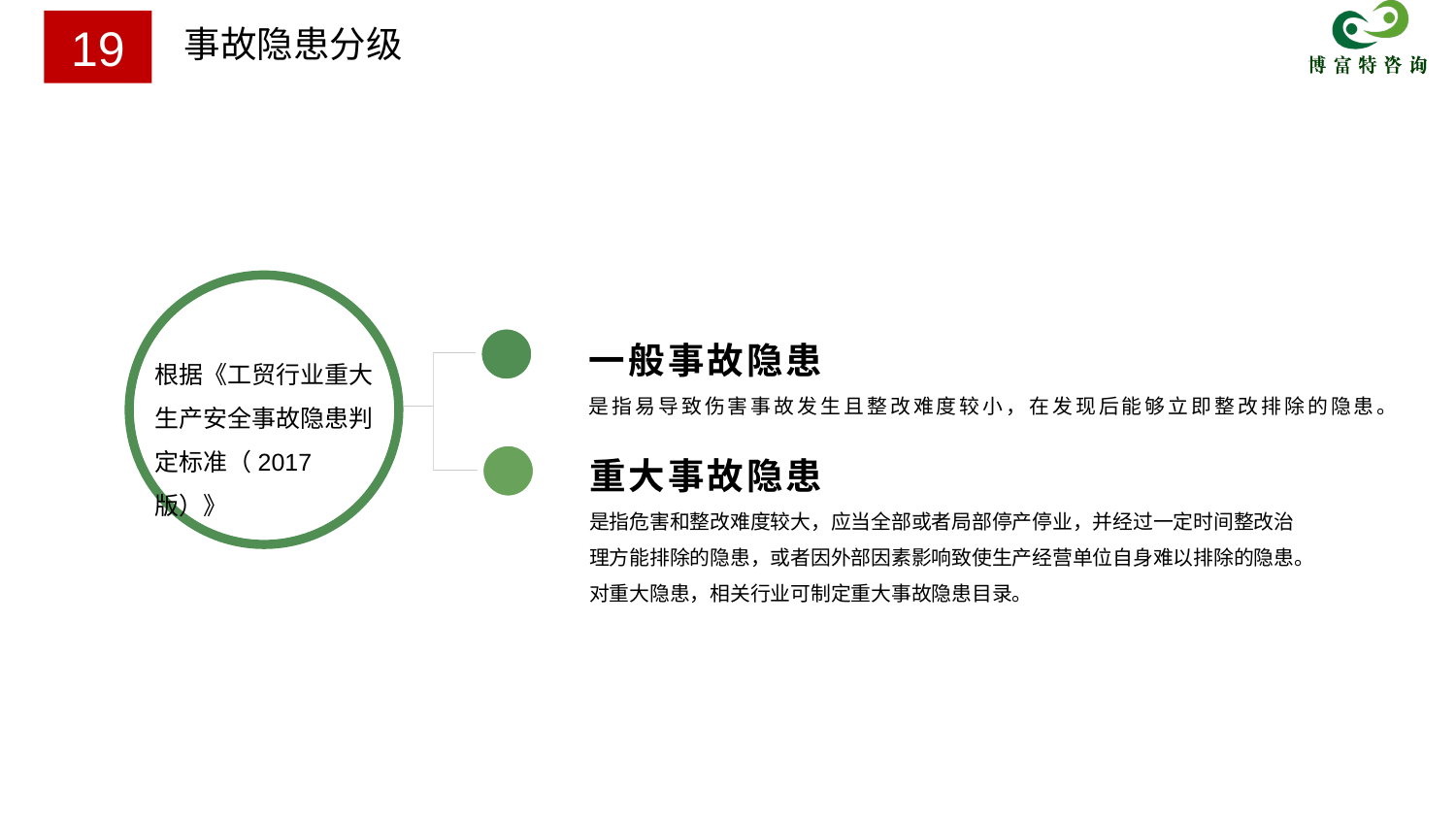

事故隐患分级
19

一般事故隐患
是指易导致伤害事故发生且整改难度较小，在发现后能够立即整改排除的隐患。

根据《工贸行业重大生产安全事故隐患判定标准（2017版）》
重大事故隐患
是指危害和整改难度较大，应当全部或者局部停产停业，并经过一定时间整改治理方能排除的隐患，或者因外部因素影响致使生产经营单位自身难以排除的隐患。对重大隐患，相关行业可制定重大事故隐患目录。